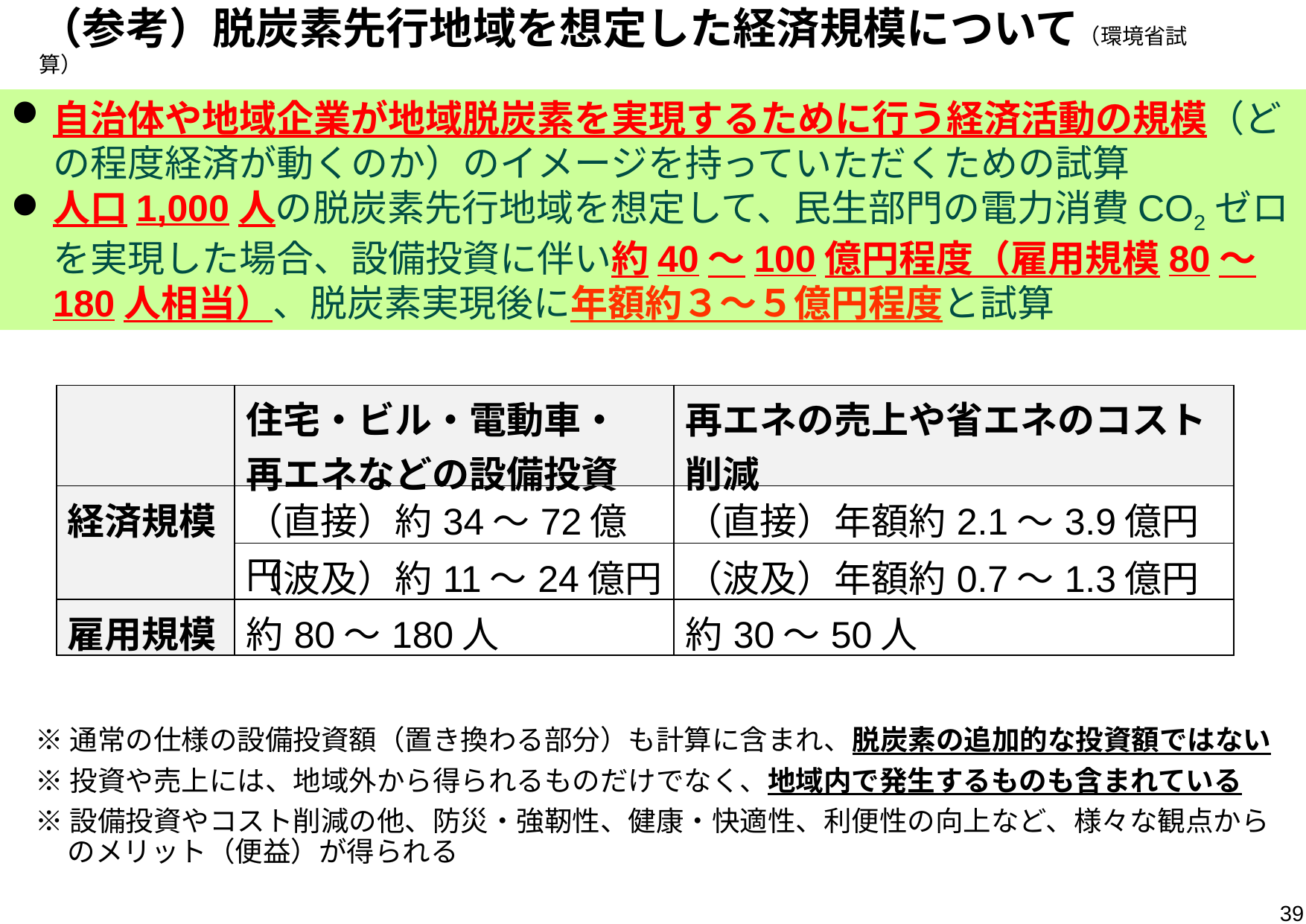

# （参考）脱炭素先行地域を想定した経済規模について（環境省試算）
自治体や地域企業が地域脱炭素を実現するために行う経済活動の規模（どの程度経済が動くのか）のイメージを持っていただくための試算
人口1,000人の脱炭素先行地域を想定して、民生部門の電力消費CO2ゼロを実現した場合、設備投資に伴い約40～100億円程度（雇用規模80～180人相当）、脱炭素実現後に年額約３～５億円程度と試算
|  | 住宅・ビル・電動車・ 再エネなどの設備投資 | 再エネの売上や省エネのコスト削減 |
| --- | --- | --- |
| 経済規模 | （直接）約34～72億円 | （直接）年額約2.1～3.9億円 |
|  | （波及）約11～24億円 | （波及）年額約0.7～1.3億円 |
| 雇用規模 | 約80～180人 | 約30～50人 |
※通常の仕様の設備投資額（置き換わる部分）も計算に含まれ、脱炭素の追加的な投資額ではない
※投資や売上には、地域外から得られるものだけでなく、地域内で発生するものも含まれている
※設備投資やコスト削減の他、防災・強靭性、健康・快適性、利便性の向上など、様々な観点からのメリット（便益）が得られる